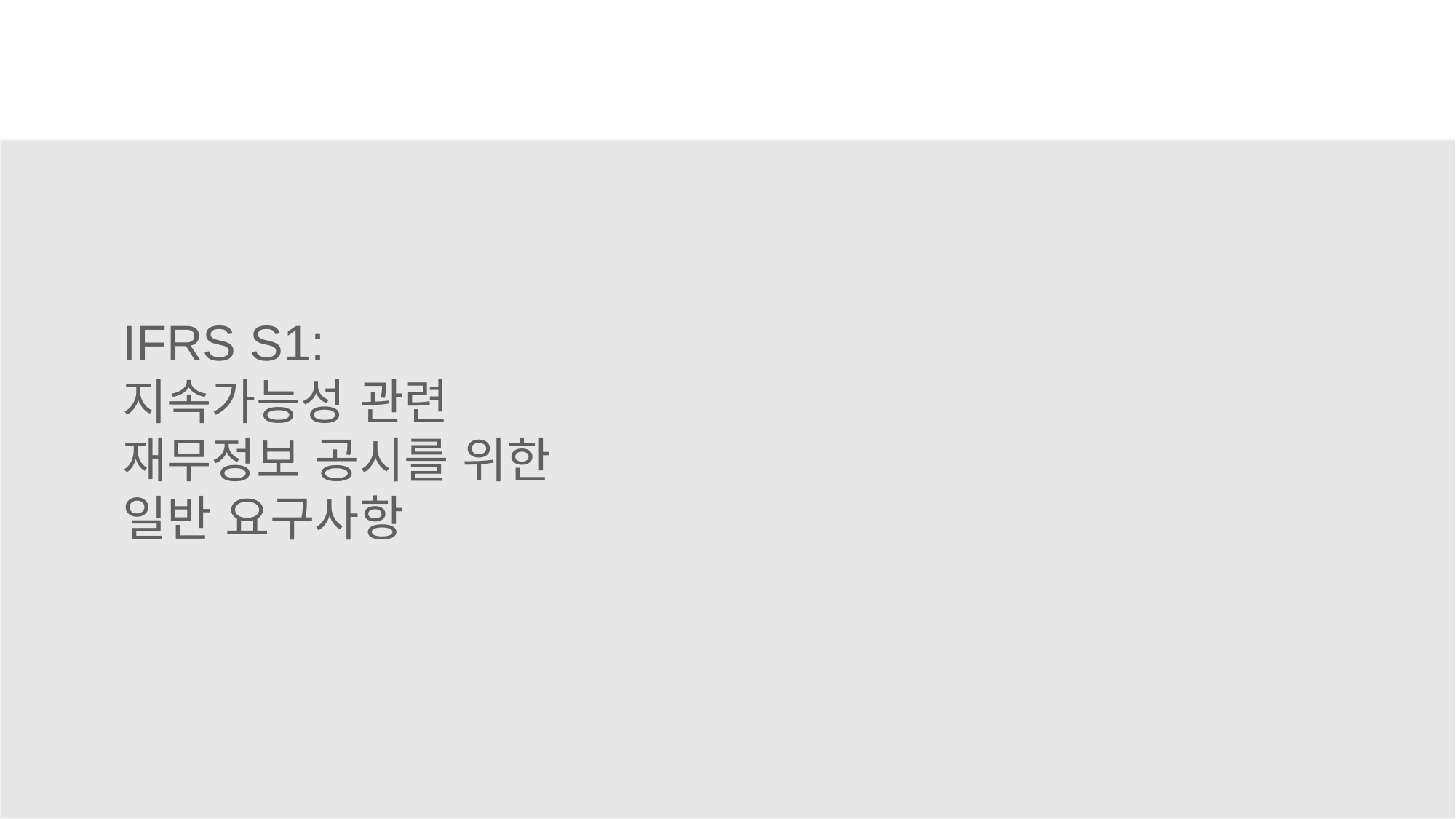

IFRS S1:  
지속가능성 관련
재무정보 공시를 위한
일반 요구사항